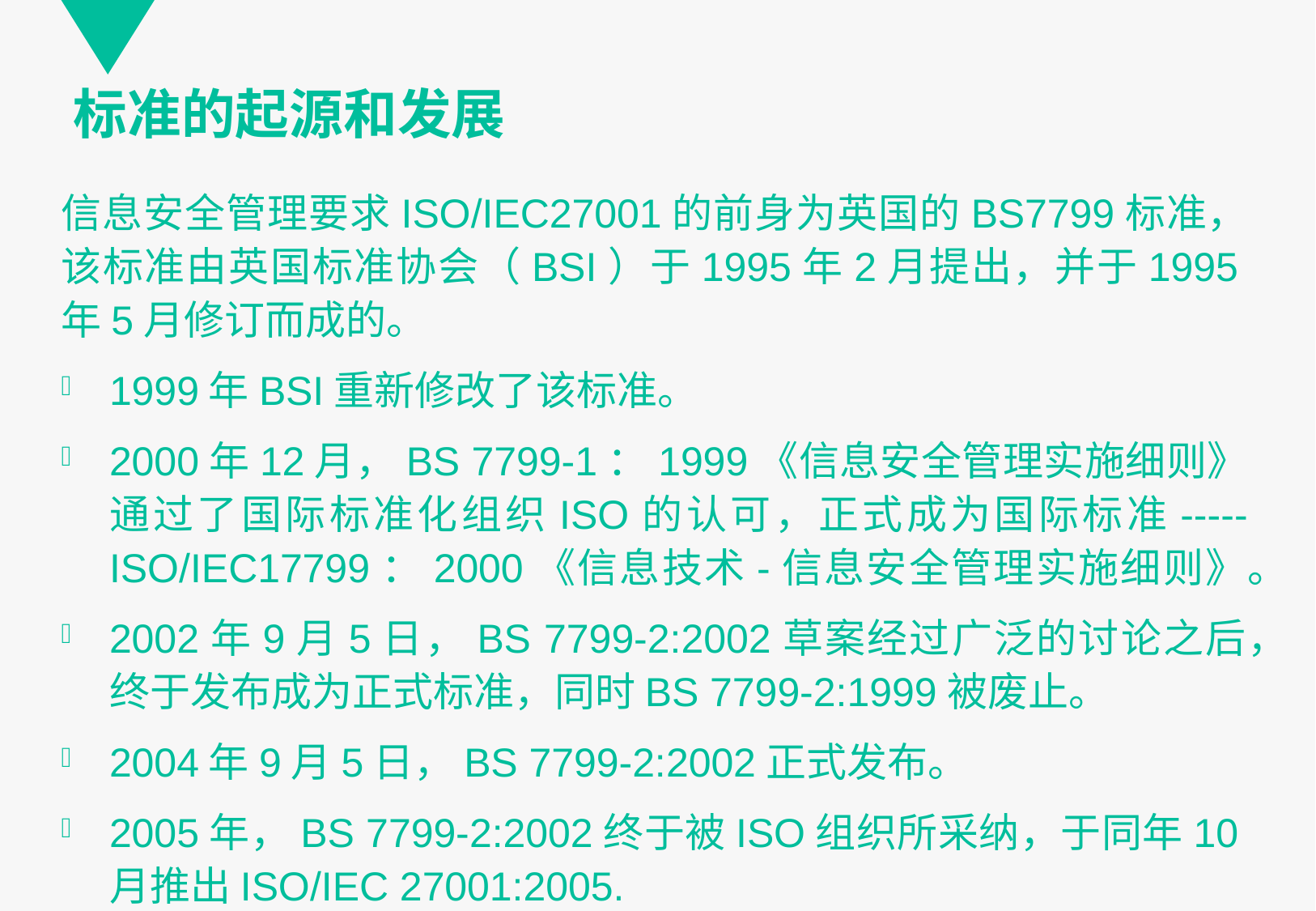

# 标准的起源和发展
信息安全管理要求ISO/IEC27001的前身为英国的BS7799标准，该标准由英国标准协会（BSI）于1995年2月提出，并于1995年5月修订而成的。
1999年BSI重新修改了该标准。
2000年12月，BS 7799-1：1999《信息安全管理实施细则》通过了国际标准化组织ISO的认可，正式成为国际标准-----ISO/IEC17799：2000《信息技术-信息安全管理实施细则》。
2002年9月5日，BS 7799-2:2002草案经过广泛的讨论之后，终于发布成为正式标准，同时BS 7799-2:1999被废止。
2004年9月5日，BS 7799-2:2002正式发布。
2005年，BS 7799-2:2002终于被ISO组织所采纳，于同年10月推出ISO/IEC 27001:2005.